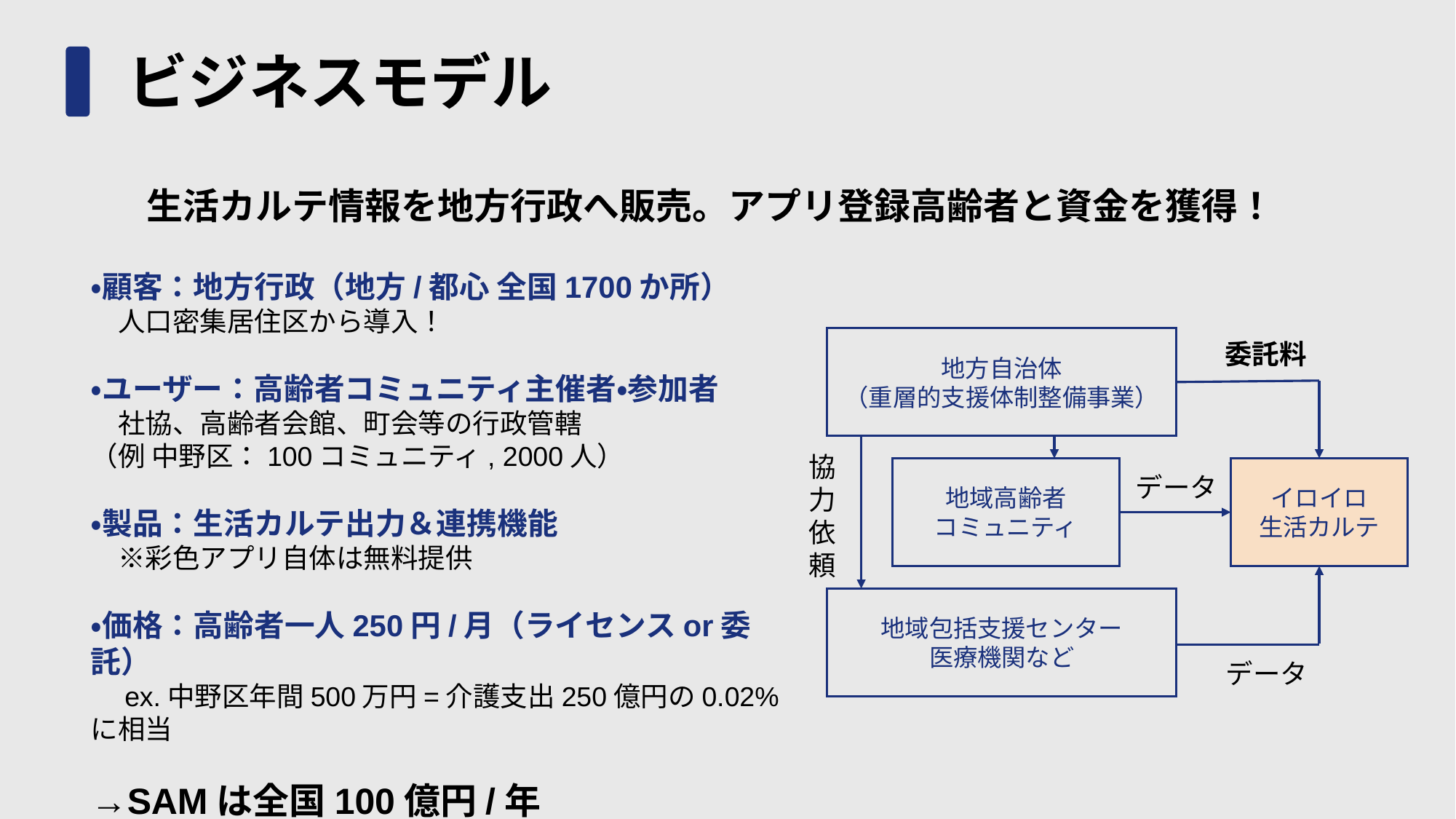

# ビジネスモデル
生活カルテ情報を地方行政へ販売。アプリ登録高齢者と資金を獲得！
・顧客：地方行政（地方/都心 全国1700か所）
　人口密集居住区から導入！
・ユーザー：高齢者コミュニティ主催者・参加者
　社協、高齢者会館、町会等の行政管轄
（例 中野区：100コミュニティ, 2000人）
・製品：生活カルテ出力＆連携機能
　※彩色アプリ自体は無料提供
・価格：高齢者一人250円/月（ライセンスor委託）
　ex.中野区年間500万円=介護支出250億円の0.02%に相当
→SAMは全国100億円/年

地方自治体
（重層的支援体制整備事業）
委託料
協力依頼
地域高齢者
コミュニティ
イロイロ
生活カルテ
データ
地域包括支援センター
医療機関など
データ